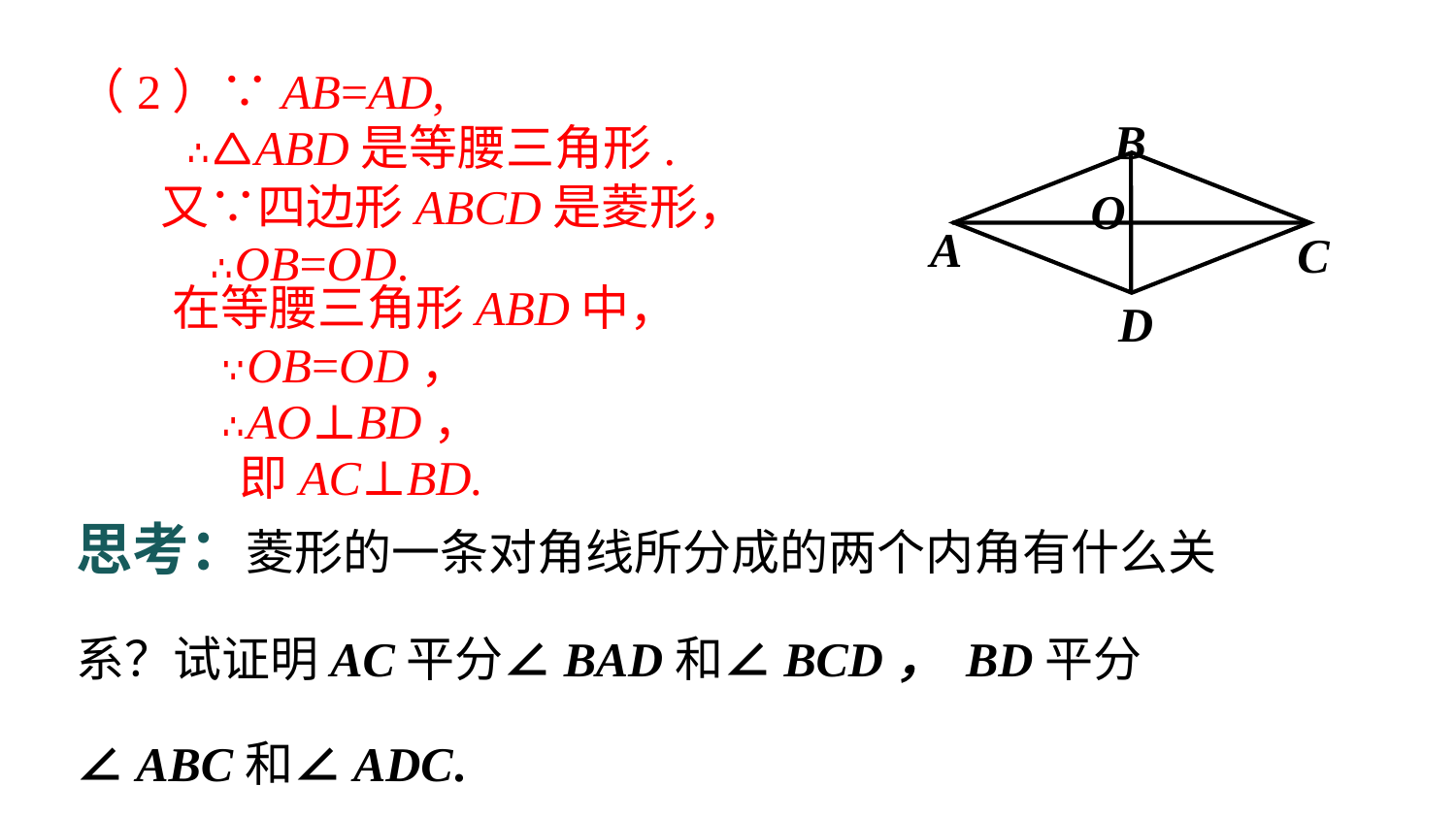

（2）∵AB=AD,
         ∴△ABD是等腰三角形.
B

O
A
C

D
又∵四边形ABCD是菱形，
    ∴OB=OD.
在等腰三角形ABD中，
    ∵OB=OD，
    ∴AO⊥BD，
     即AC⊥BD.
思考：菱形的一条对角线所分成的两个内角有什么关系？试证明AC平分∠BAD和∠BCD， BD平分∠ABC和∠ADC.